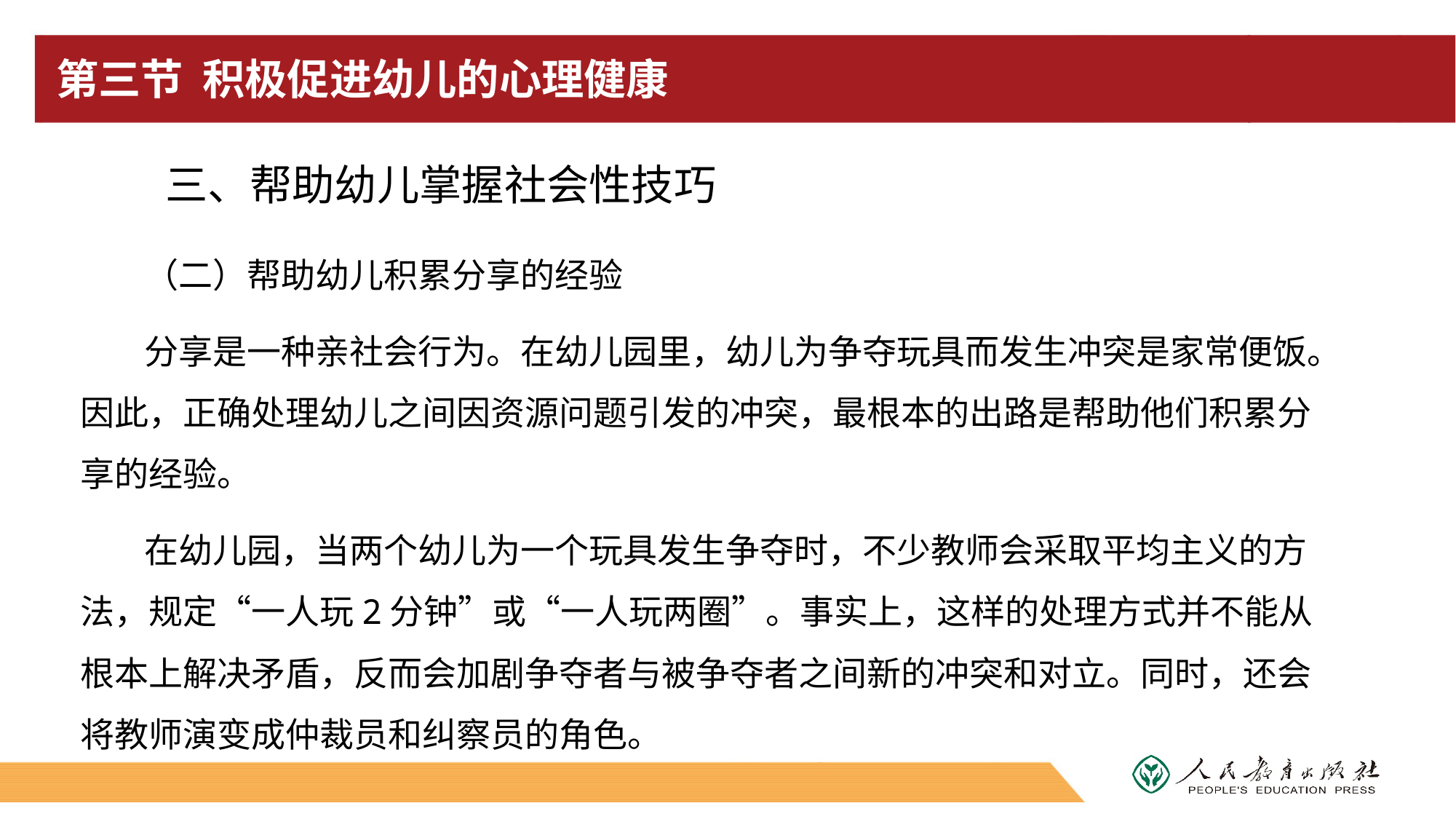

# 第三节  积极促进幼儿的心理健康
三、帮助幼儿掌握社会性技巧
（二）帮助幼儿积累分享的经验
分享是一种亲社会行为。在幼儿园里，幼儿为争夺玩具而发生冲突是家常便饭。因此，正确处理幼儿之间因资源问题引发的冲突，最根本的出路是帮助他们积累分享的经验。
在幼儿园，当两个幼儿为一个玩具发生争夺时，不少教师会采取平均主义的方法，规定“一人玩2分钟”或“一人玩两圈”。事实上，这样的处理方式并不能从根本上解决矛盾，反而会加剧争夺者与被争夺者之间新的冲突和对立。同时，还会将教师演变成仲裁员和纠察员的角色。